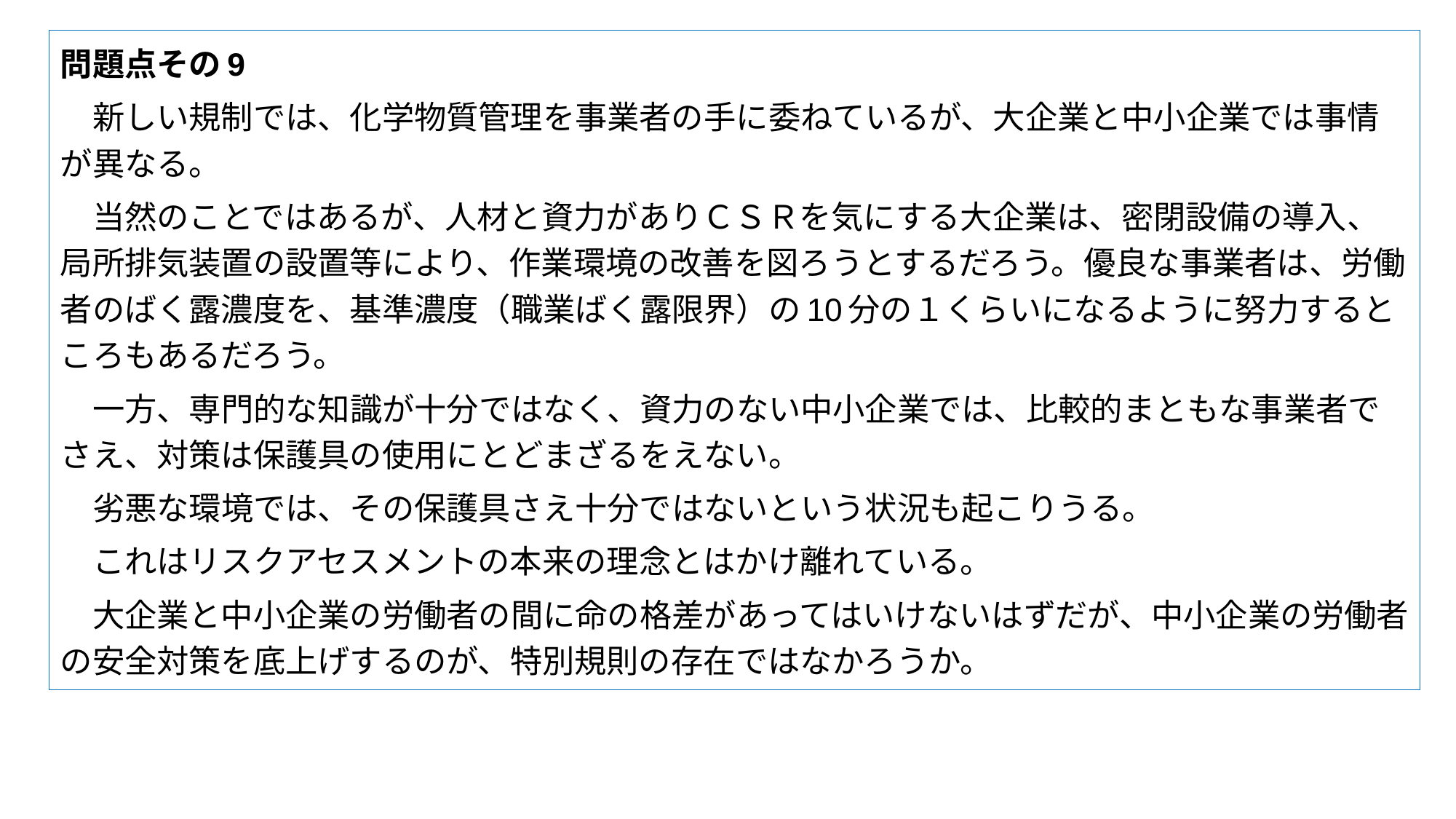

問題点その9
　新しい規制では、化学物質管理を事業者の手に委ねているが、大企業と中小企業では事情が異なる。
　当然のことではあるが、人材と資力がありＣＳＲを気にする大企業は、密閉設備の導入、局所排気装置の設置等により、作業環境の改善を図ろうとするだろう。優良な事業者は、労働者のばく露濃度を、基準濃度（職業ばく露限界）の10分の１くらいになるように努力するところもあるだろう。
　一方、専門的な知識が十分ではなく、資力のない中小企業では、比較的まともな事業者でさえ、対策は保護具の使用にとどまざるをえない。
　劣悪な環境では、その保護具さえ十分ではないという状況も起こりうる。
　これはリスクアセスメントの本来の理念とはかけ離れている。
　大企業と中小企業の労働者の間に命の格差があってはいけないはずだが、中小企業の労働者の安全対策を底上げするのが、特別規則の存在ではなかろうか。